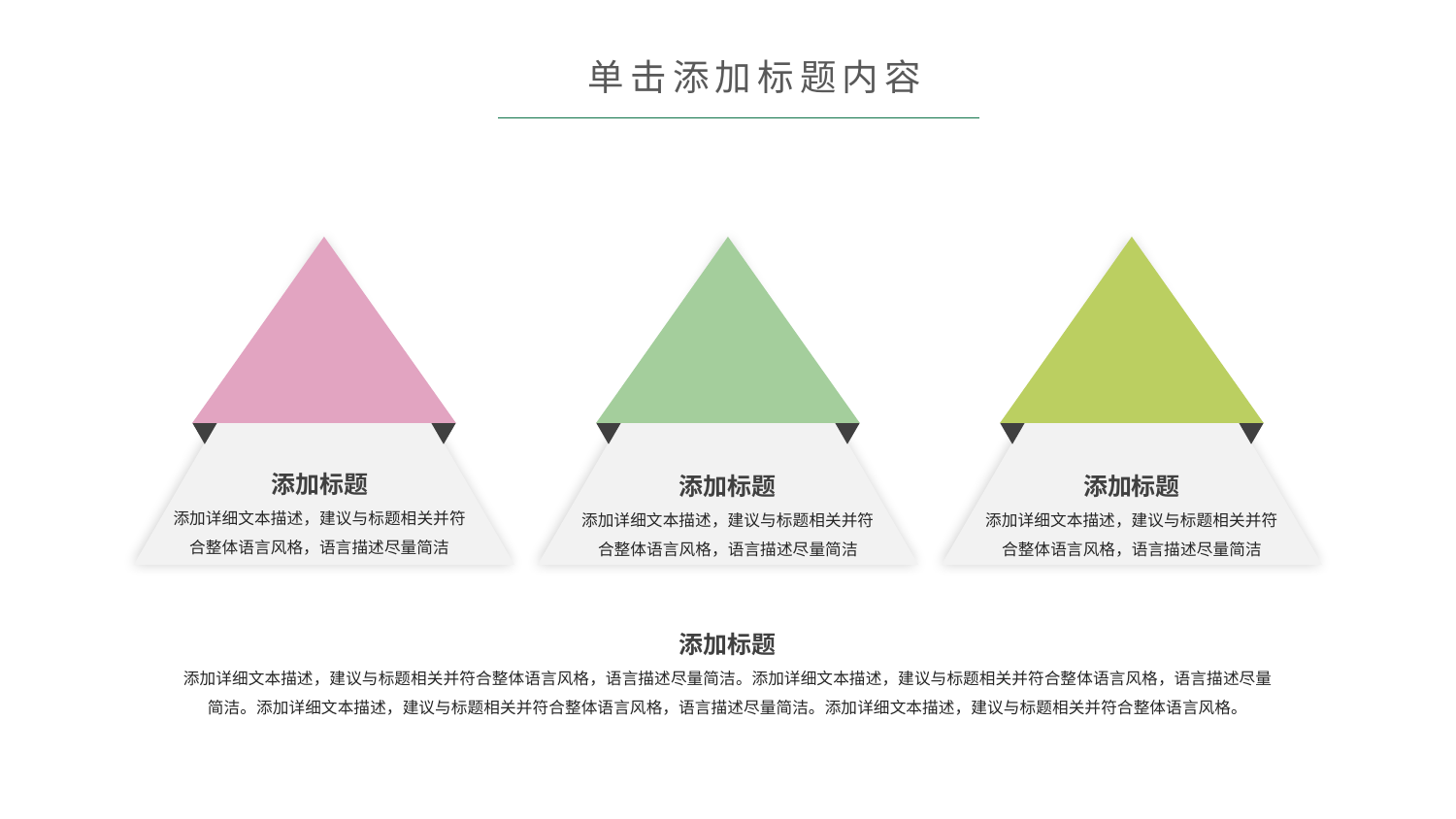

单击添加标题内容

添加标题
添加详细文本描述，建议与标题相关并符合整体语言风格，语言描述尽量简洁
添加标题
添加详细文本描述，建议与标题相关并符合整体语言风格，语言描述尽量简洁
添加标题
添加详细文本描述，建议与标题相关并符合整体语言风格，语言描述尽量简洁
添加标题
添加详细文本描述，建议与标题相关并符合整体语言风格，语言描述尽量简洁。添加详细文本描述，建议与标题相关并符合整体语言风格，语言描述尽量简洁。添加详细文本描述，建议与标题相关并符合整体语言风格，语言描述尽量简洁。添加详细文本描述，建议与标题相关并符合整体语言风格。